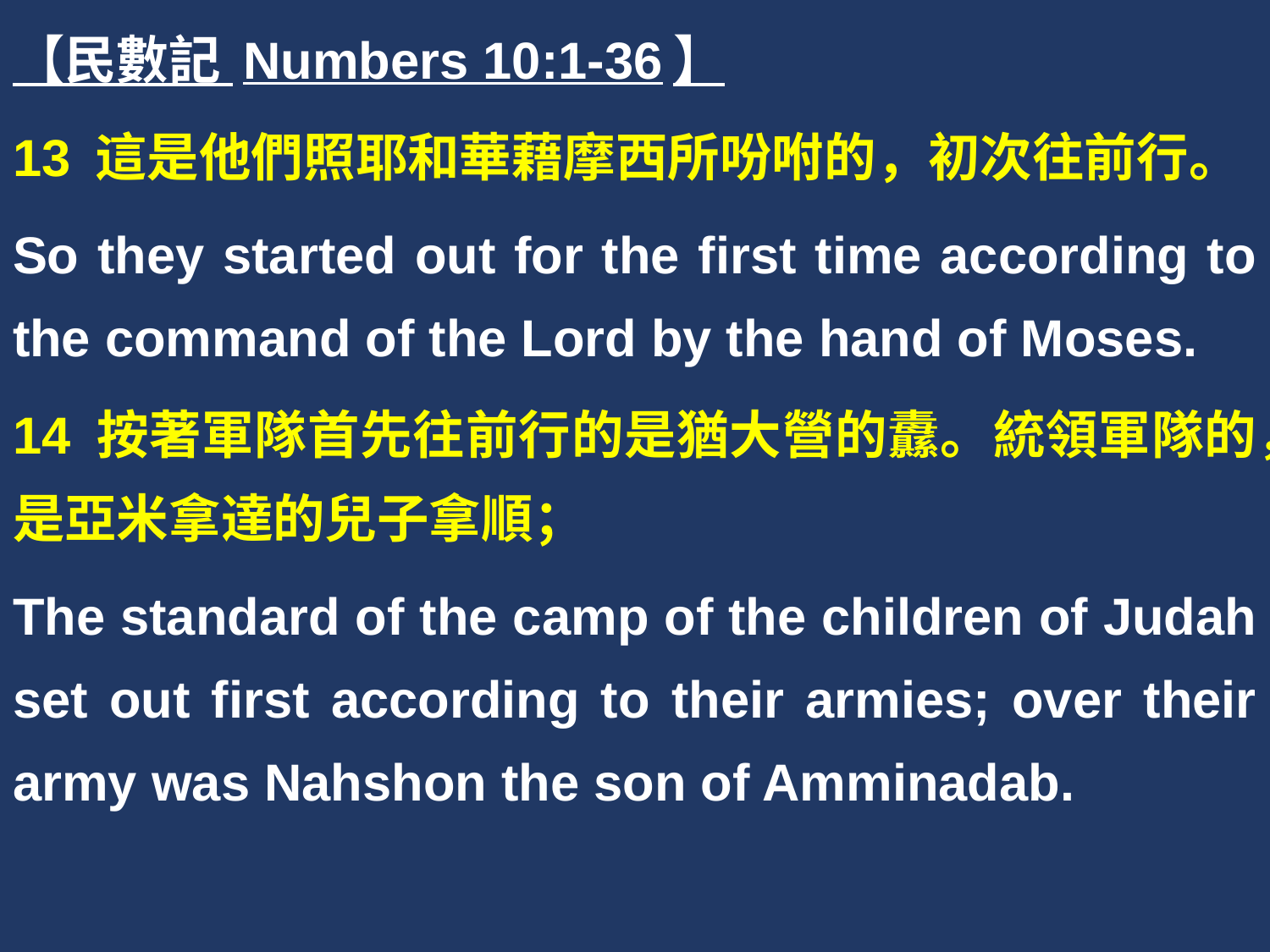

【民數記 Numbers 10:1-36】
13 這是他們照耶和華藉摩西所吩咐的，初次往前行。
So they started out for the first time according to the command of the Lord by the hand of Moses.
14 按著軍隊首先往前行的是猶大營的纛。統領軍隊的，是亞米拿達的兒子拿順；
The standard of the camp of the children of Judah set out first according to their armies; over their army was Nahshon the son of Amminadab.